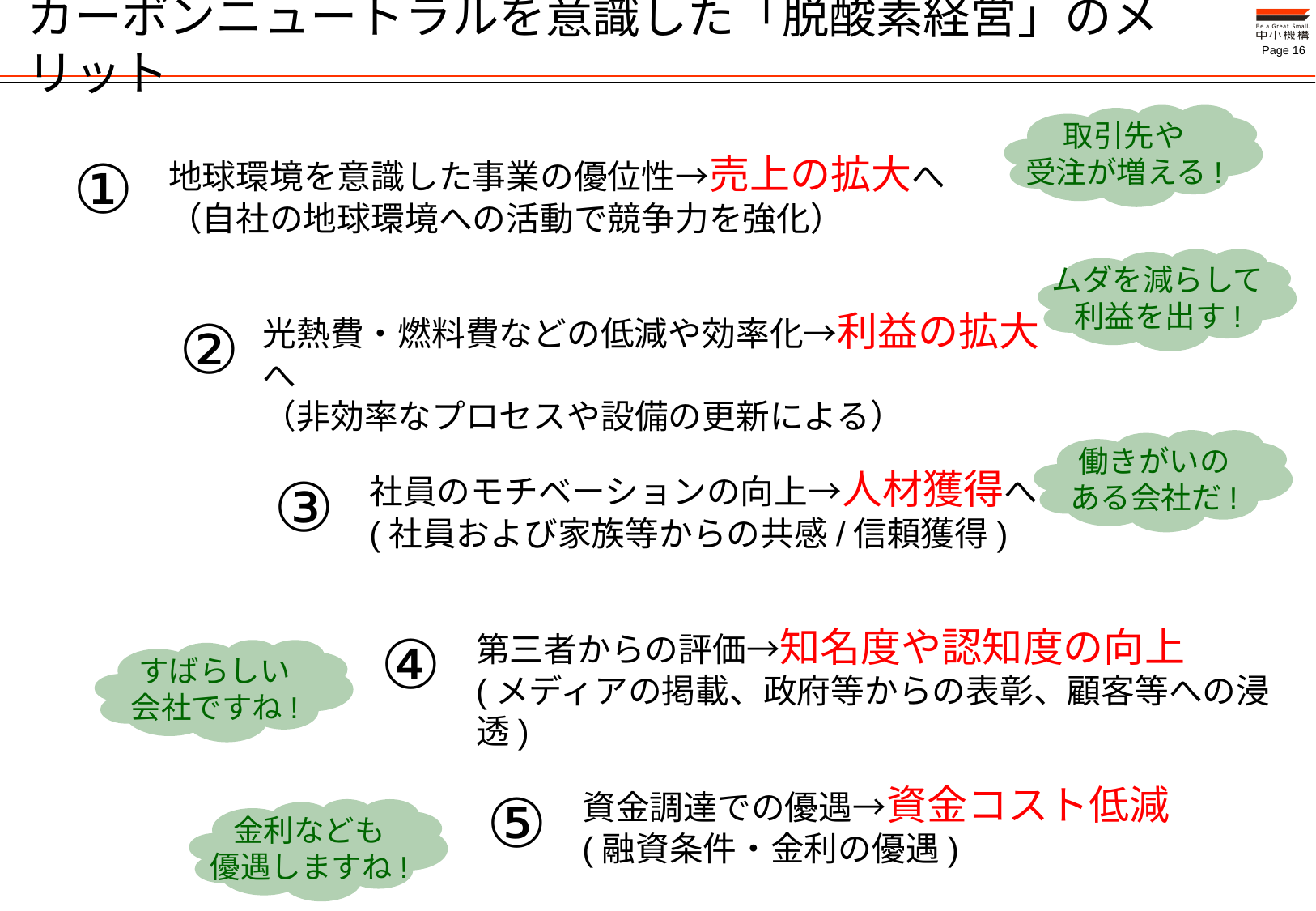

# カーボンニュートラルを意識した「脱酸素経営」のメリット
取引先や
受注が増える!
①
地球環境を意識した事業の優位性→売上の拡大へ
（自社の地球環境への活動で競争力を強化）
②
光熱費・燃料費などの低減や効率化→利益の拡大へ
（非効率なプロセスや設備の更新による）
③
社員のモチベーションの向上→人材獲得へ
(社員および家族等からの共感/信頼獲得)
④
第三者からの評価→知名度や認知度の向上
(メディアの掲載、政府等からの表彰、顧客等への浸透)
資金調達での優遇→資金コスト低減
(融資条件・金利の優遇)
⑤
ムダを減らして
利益を出す!
働きがいの
ある会社だ!
すばらしい
会社ですね!
金利なども
優遇しますね!